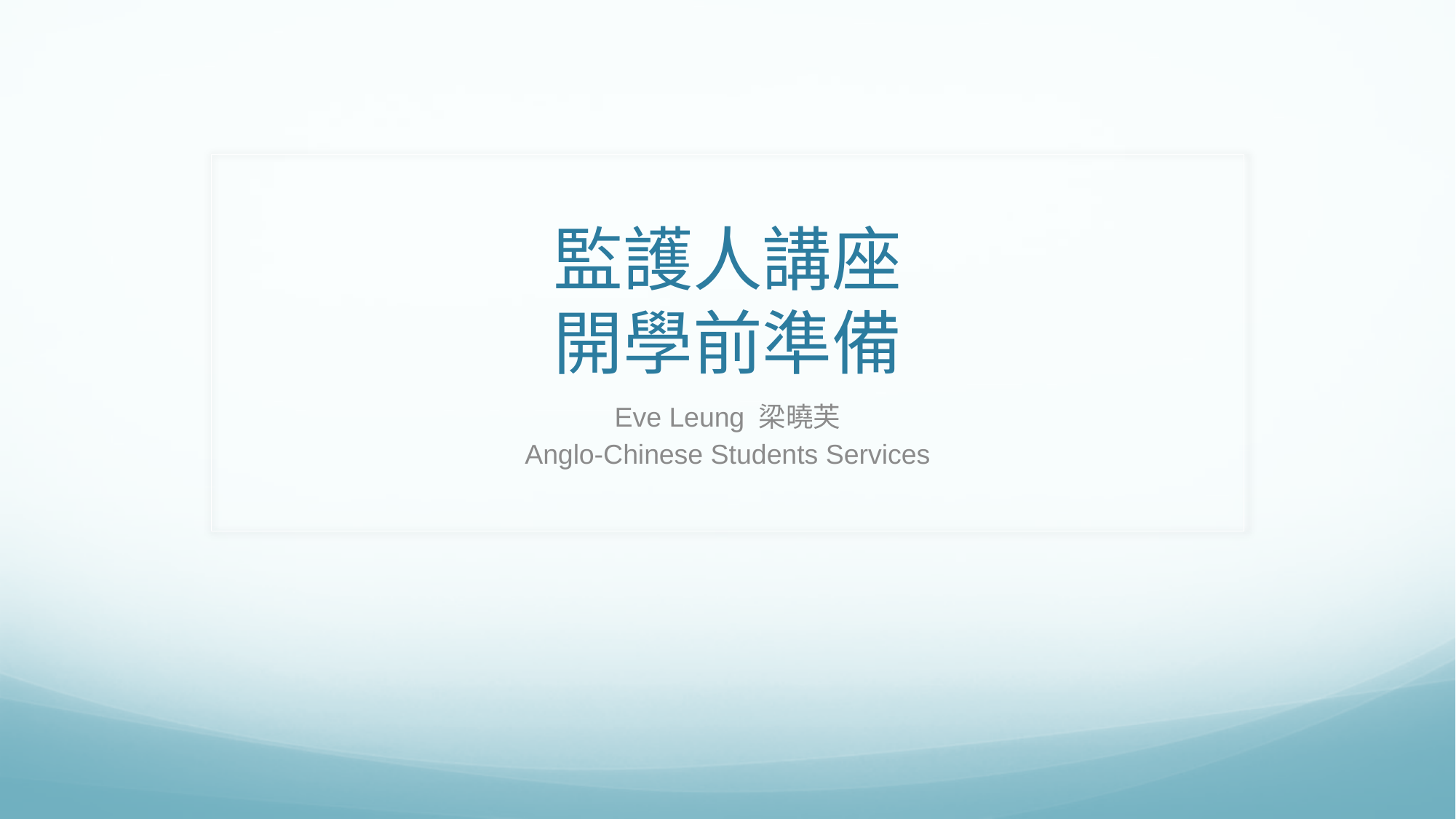

# 監護人講座 開學前準備
Eve Leung 梁曉芙
Anglo-Chinese Students Services